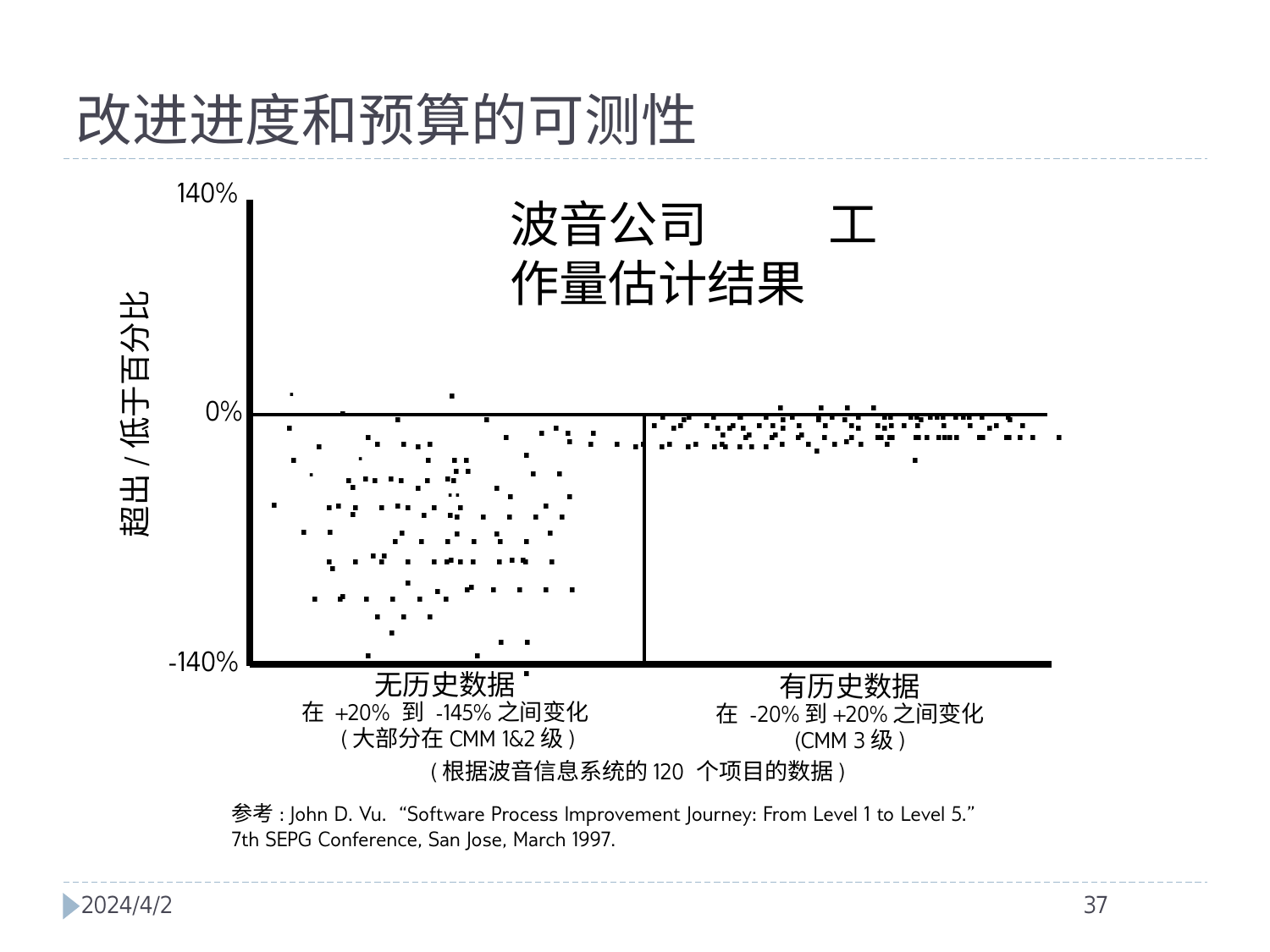

改进进度和预算的可测性

140%
 0%
-140%
波音公司           工作量估计结果
.
.
. . .
.
.
.
.
.
. .
.
.
.
. .
. . . . .
.
. . . . . .
. . . .
. . . .
.
.
.
.
.
. . .
.
.
.
. . .
.
. ..
.
. .
..
. .
.
.
. . . . .
.
.
.
.
.
.
.
.
.
.
. . . . . .
. .
..
.
. . . . .
.
.
. .
.
.
. . . . . .
..
.
..
. . . . . .
. . . . .
.
.
.
.
. . . . .
.
. . . . . .
. . .
.
. .
.
.
.
..
.
.
. .
.
. . . . .
. . . . . .
. . . . . .
. . . .
. .. ....
.. . .. . ..
. . . .
.
. . . .
超出/低于百分比
. . . .. .
. .
.
. . . . . .
. . . . .
.
.
无历史数据
在 +20% 到 -145%之间变化
(大部分在CMM 1&2级)
有历史数据
在 -20%到+20%之间变化
(CMM 3级)
(根据波音信息系统的120 个项目的数据)
参考: John D. Vu.  “Software Process Improvement Journey: From Level 1 to Level 5.”
7th SEPG Conference, San Jose, March 1997.
2024/4/2
37